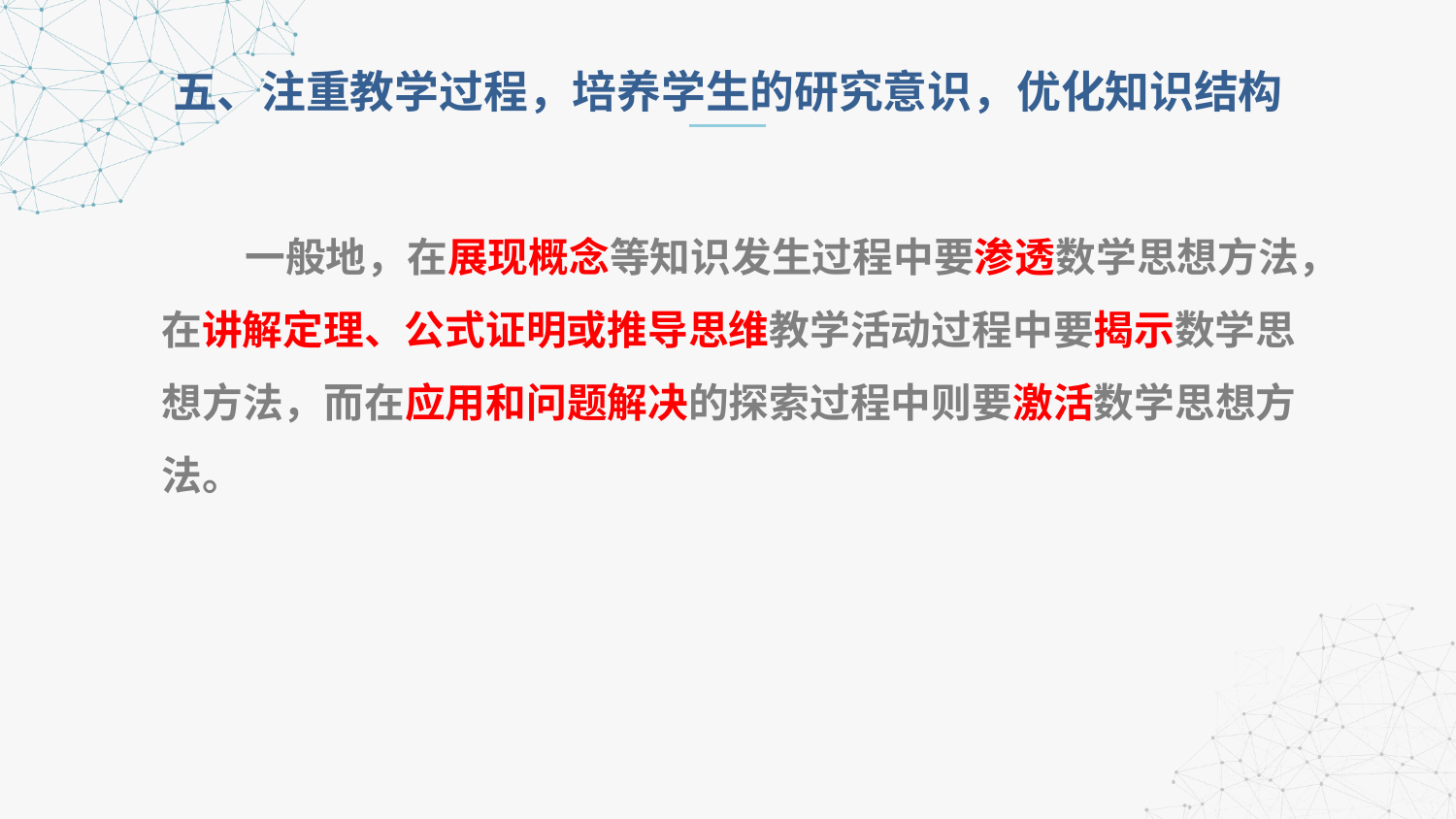

五、注重教学过程，培养学生的研究意识，优化知识结构
        一般地，在展现概念等知识发生过程中要渗透数学思想方法，在讲解定理、公式证明或推导思维教学活动过程中要揭示数学思想方法，而在应用和问题解决的探索过程中则要激活数学思想方法。